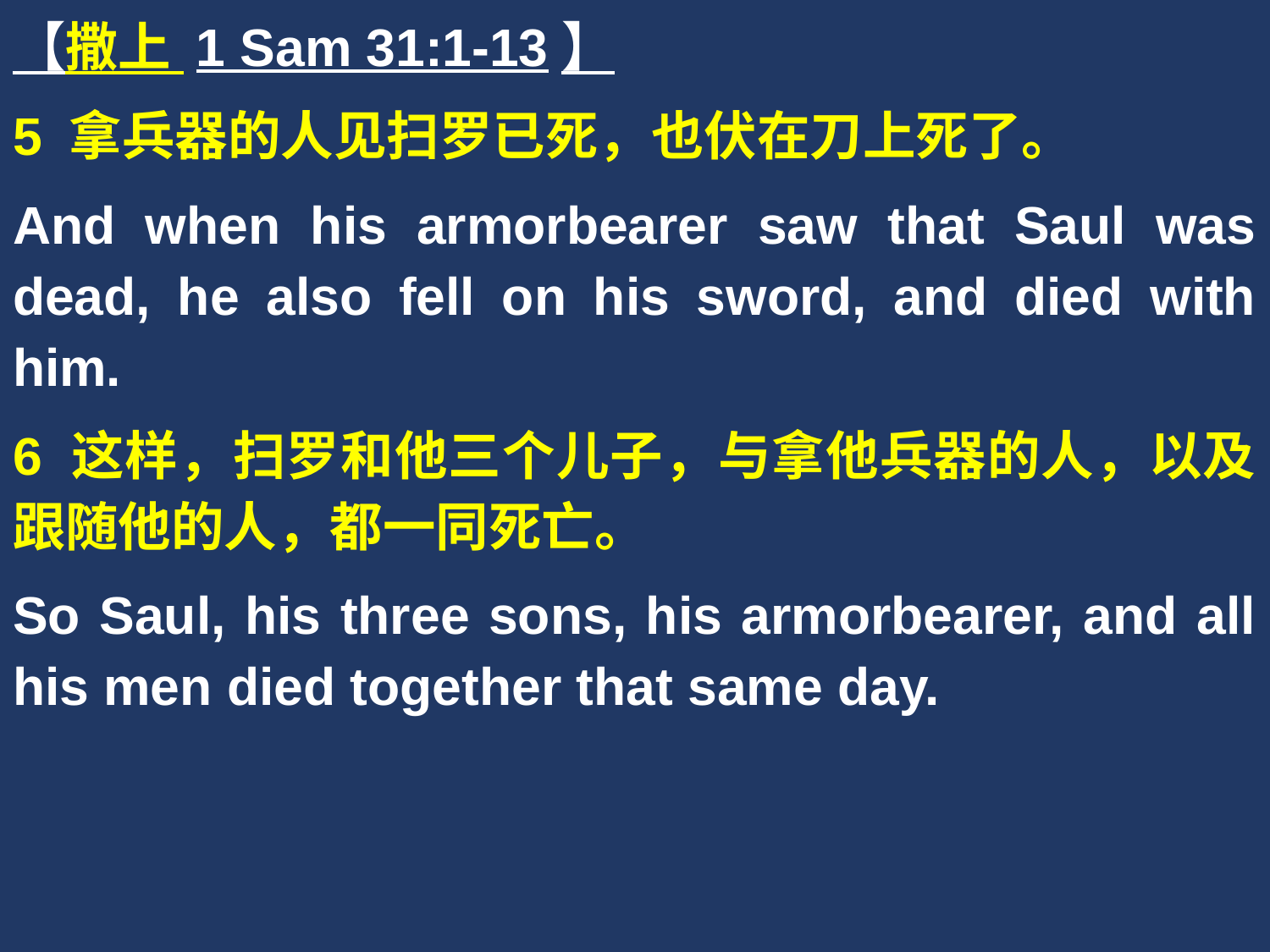

【撒上 1 Sam 31:1-13】
5 拿兵器的人见扫罗已死，也伏在刀上死了。
And when his armorbearer saw that Saul was dead, he also fell on his sword, and died with him.
6 这样，扫罗和他三个儿子，与拿他兵器的人，以及跟随他的人，都一同死亡。
So Saul, his three sons, his armorbearer, and all his men died together that same day.